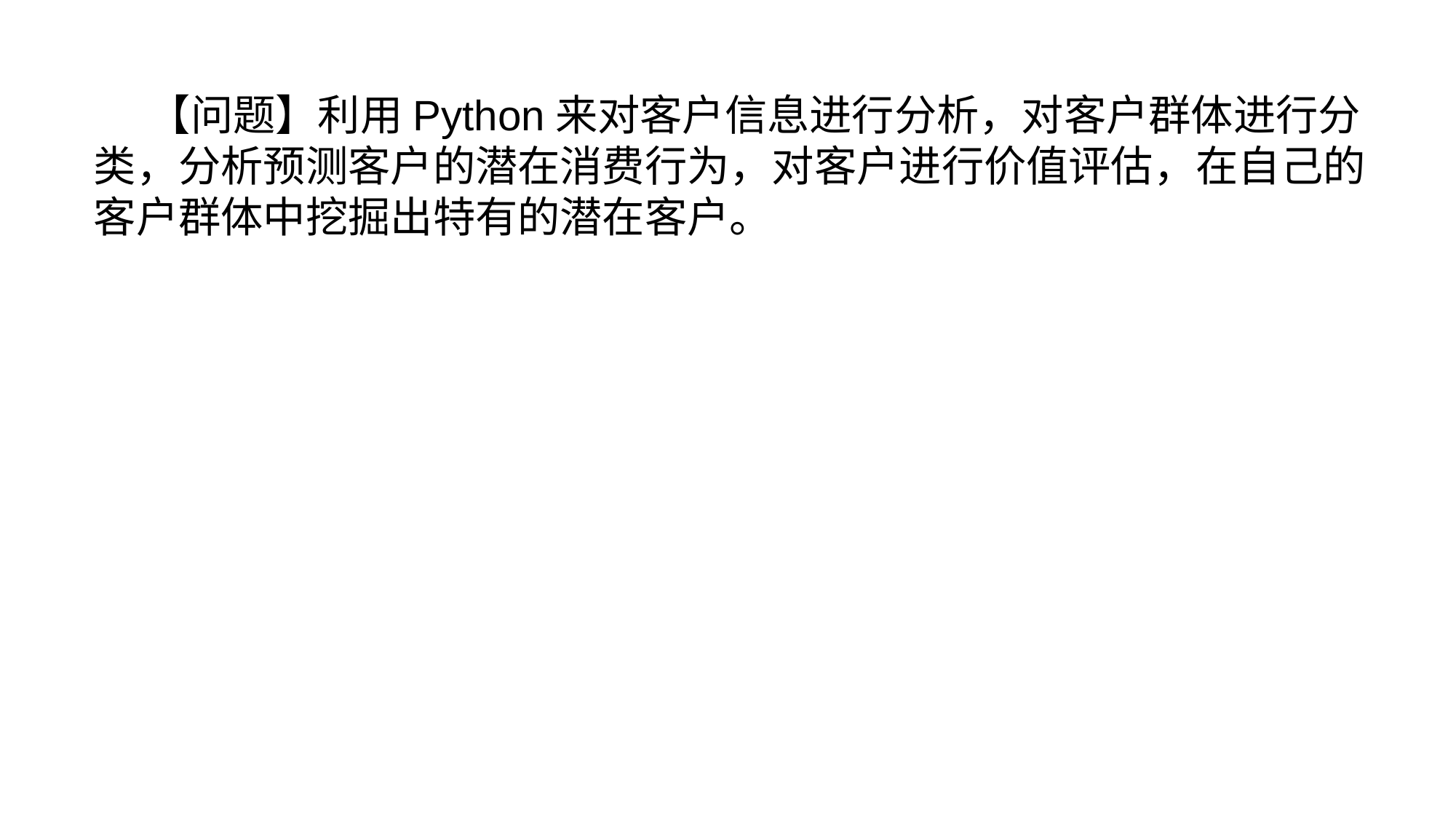

【问题】利用Python来对客户信息进行分析，对客户群体进行分类，分析预测客户的潜在消费行为，对客户进行价值评估，在自己的客户群体中挖掘出特有的潜在客户。